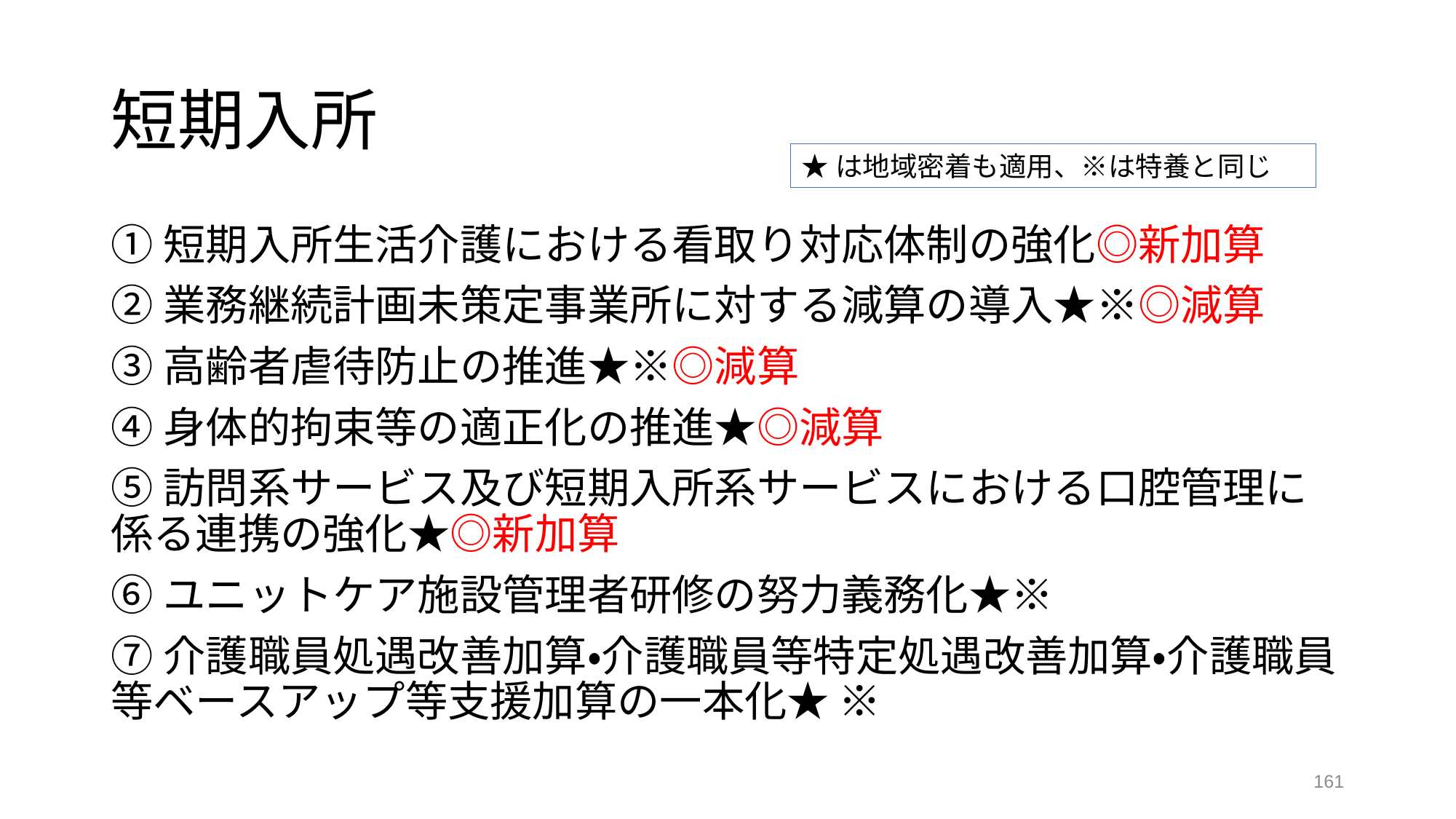

# 短期入所
★は地域密着も適用、※は特養と同じ
①短期入所生活介護における看取り対応体制の強化◎新加算
②業務継続計画未策定事業所に対する減算の導入★※◎減算
③高齢者虐待防止の推進★※◎減算
④身体的拘束等の適正化の推進★◎減算
⑤訪問系サービス及び短期入所系サービスにおける口腔管理に係る連携の強化★◎新加算
⑥ユニットケア施設管理者研修の努力義務化★※
⑦介護職員処遇改善加算・介護職員等特定処遇改善加算・介護職員等ベースアップ等支援加算の一本化★ ※
161